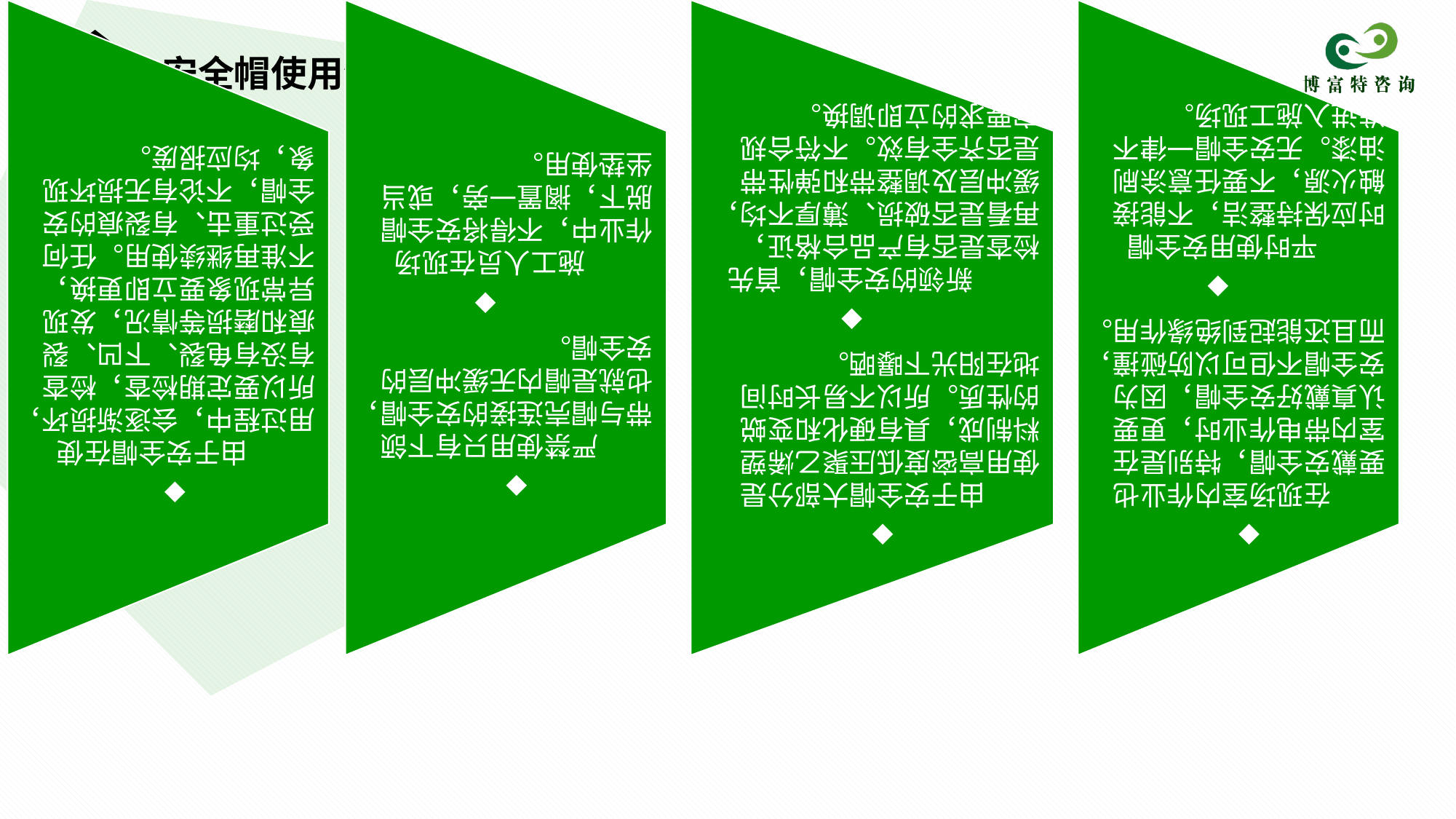

C
安全帽使用注意事项
◆
 由于安全帽在使用过程中，会逐渐损坏，所以要定期检查，检查有没有龟裂、下凹、裂痕和磨损等情况，发现异常现象要立即更换，不准再继续使用。任何受过重击、有裂痕的安全帽，不论有无损坏现象，均应报废。
◆
严禁使用只有下颌带与帽壳连接的安全帽，也就是帽内无缓冲层的安全帽。
◆
 施工人员在现场作业中，不得将安全帽脱下，搁置一旁，或当坐垫使用。
◆
由于安全帽大部分是使用高密度低压聚乙烯塑料制成，具有硬化和变蜕的性质。所以不易长时间地在阳光下曝晒。
◆
 新领的安全帽，首先检查是否有产品合格证，再看是否破损、薄厚不均，缓冲层及调整带和弹性带是否齐全有效。不符合规定要求的立即调换。
◆
在现场室内作业也要戴安全帽，特别是在室内带电作业时，更要认真戴好安全帽，因为安全帽不但可以防碰撞，而且还能起到绝缘作用。
◆
 平时使用安全帽时应保持整洁，不能接触火源，不要任意涂刷油漆。无安全帽一律不准进入施工现场。